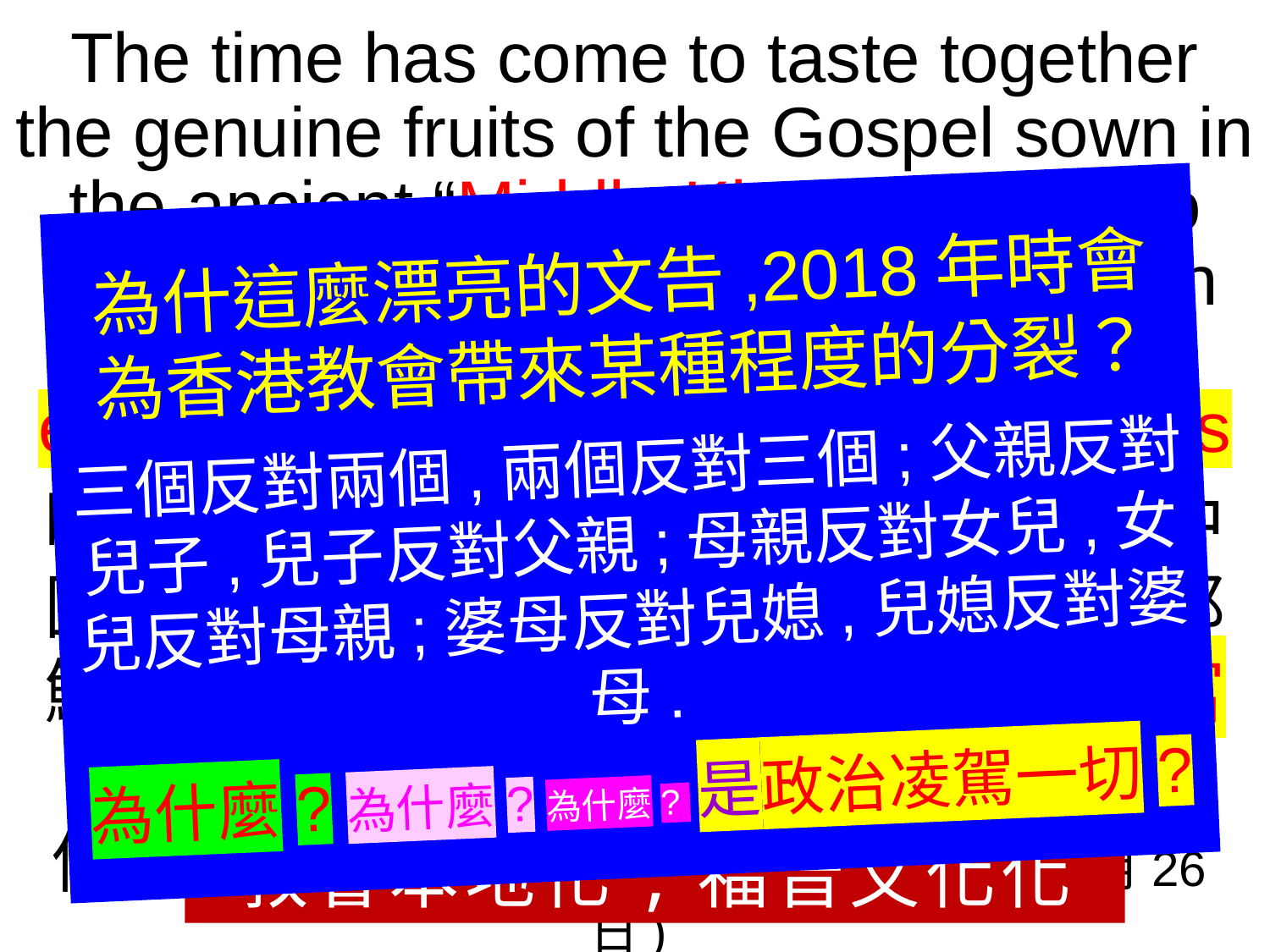

The time has come to taste together the genuine fruits of the Gospel sown in the ancient “Middle Kingdom” and to raise to the Lord Jesus Christ a hymn of faith and thanksgiving,
enriched by authentically Chinese notes
時候到了,我們可一起品嚐在古時的中國所播種的福音純正果實,也可向主耶穌基督,高唱被純正的中國特點所豐富的
信仰和感恩之歌.(教宗方濟各2018年9月26日)

為什這麼漂亮的文告,2018年時會
為香港教會帶來某種程度的分裂？
三個反對兩個,兩個反對三個;父親反對兒子,兒子反對父親;母親反對女兒,女兒反對母親;婆母反對兒媳,兒媳反對婆母.
為什麼?為什麼?為什麼? 是政治凌駕一切?

教會本地化,福音文化化